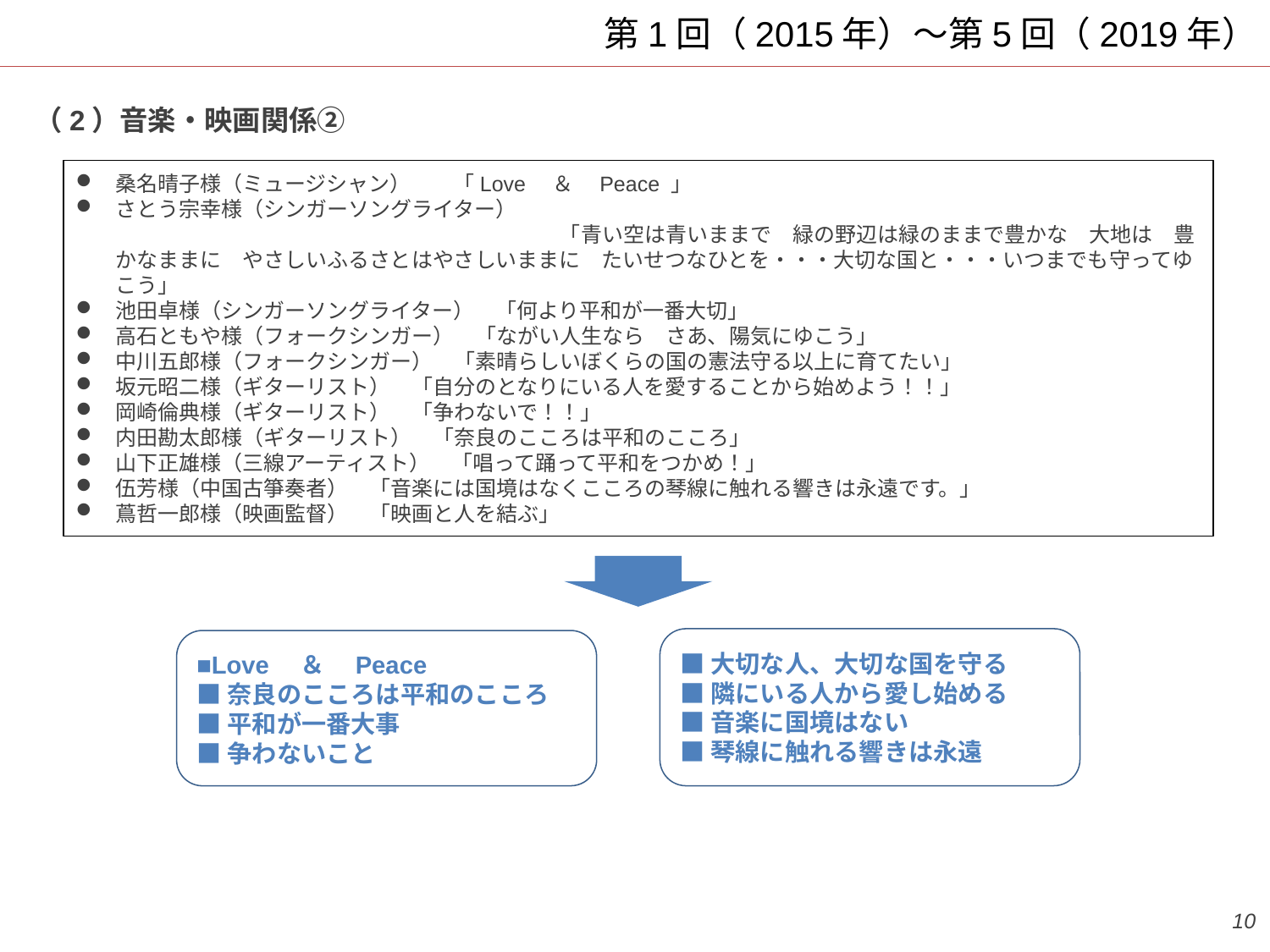

# 第1回（2015年）～第5回（2019年）
（2）音楽・映画関係②
桑名晴子様（ミュージシャン）　　「Love　＆　Peace 」
さとう宗幸様（シンガーソングライター）　　　　　　　　　　　　　　　　　　　　　　　　　　　　　　　　　　　　　　　　　　　　　　　　　　　　　「青い空は青いままで　緑の野辺は緑のままで豊かな　大地は　豊かなままに　やさしいふるさとはやさしいままに　たいせつなひとを・・・大切な国と・・・いつまでも守ってゆこう」
池田卓様（シンガーソングライター）　「何より平和が一番大切」
高石ともや様（フォークシンガー）　「ながい人生なら　さあ、陽気にゆこう」
中川五郎様（フォークシンガー）　「素晴らしいぼくらの国の憲法守る以上に育てたい」
坂元昭二様（ギターリスト）　「自分のとなりにいる人を愛することから始めよう！！」
岡崎倫典様（ギターリスト）　「争わないで！！」
内田勘太郎様（ギターリスト）　「奈良のこころは平和のこころ」
山下正雄様（三線アーティスト）　「唱って踊って平和をつかめ！」
伍芳様（中国古箏奏者）　「音楽には国境はなくこころの琴線に触れる響きは永遠です。」
蔦哲一郎様（映画監督）　「映画と人を結ぶ」

■大切な人、大切な国を守る
■隣にいる人から愛し始める
■音楽に国境はない
■琴線に触れる響きは永遠
■Love　＆　Peace
■奈良のこころは平和のこころ
■平和が一番大事
■争わないこと